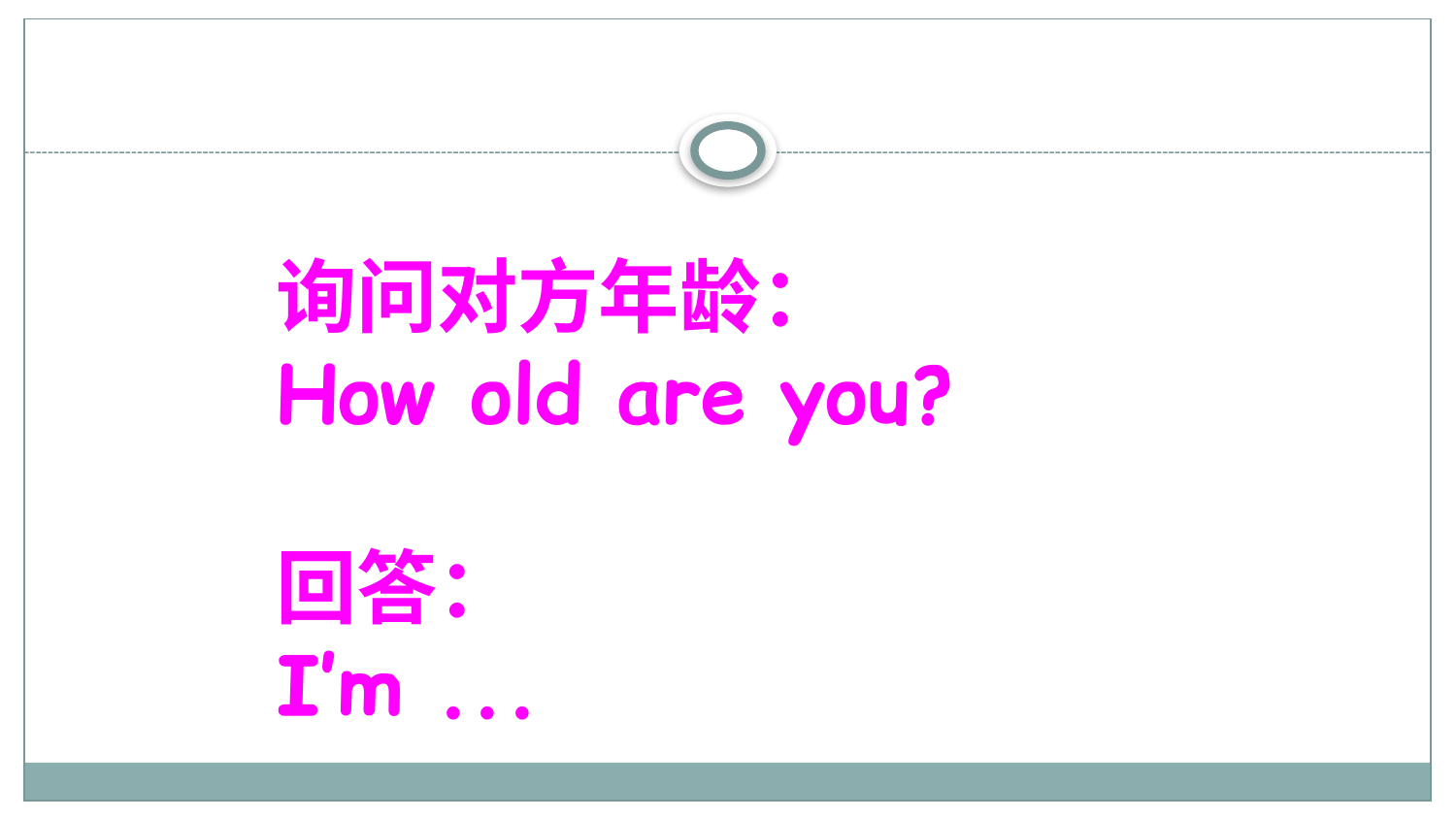

询问对方年龄：
How old are you?

回答：
I’m ...